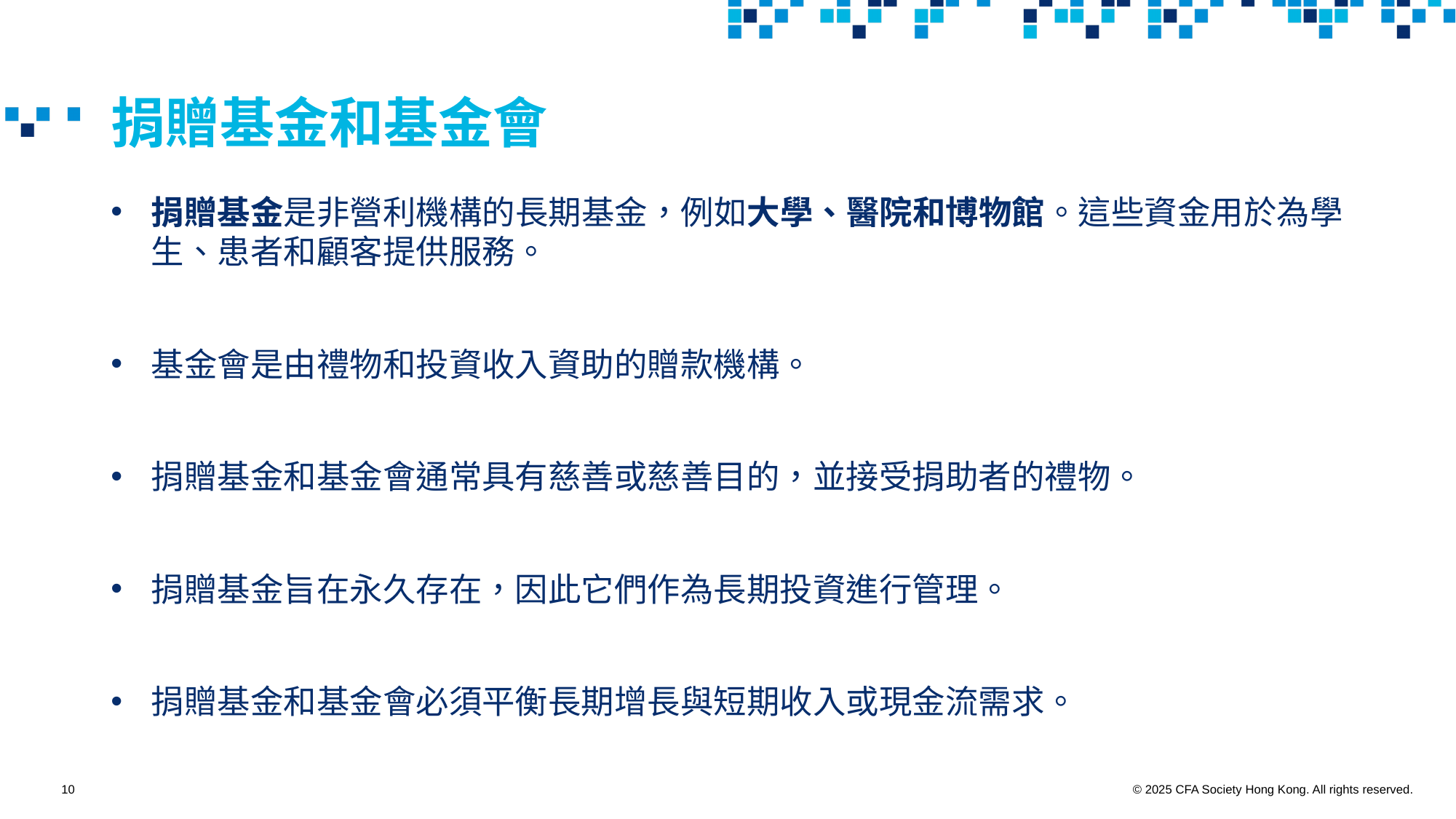

# 捐贈基金和基金會
捐贈基金是非營利機構的長期基金，例如大學、醫院和博物館。這些資金用於為學生、患者和顧客提供服務。

基金會是由禮物和投資收入資助的贈款機構。

捐贈基金和基金會通常具有慈善或慈善目的，並接受捐助者的禮物。

捐贈基金旨在永久存在，因此它們作為長期投資進行管理。

捐贈基金和基金會必須平衡長期增長與短期收入或現金流需求。
10
© 2025 CFA Society Hong Kong. All rights reserved.